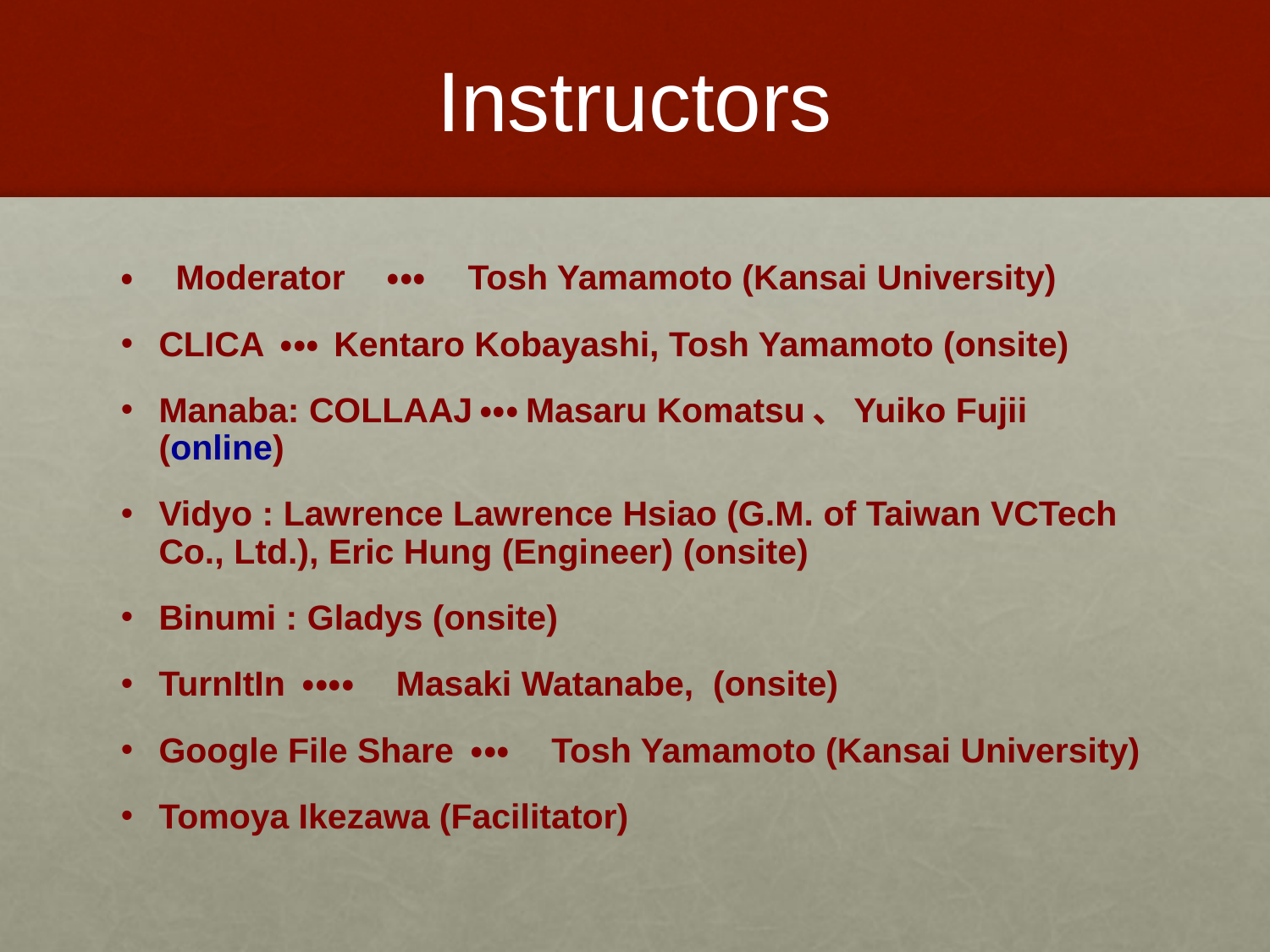

# Instructors
・　Moderator　・・・　Tosh Yamamoto (Kansai University)
CLICA ・・・ Kentaro Kobayashi, Tosh Yamamoto (onsite)
Manaba: COLLAAJ・・・Masaru Komatsu、Yuiko Fujii (online)
Vidyo : Lawrence Lawrence Hsiao (G.M. of Taiwan VCTech Co., Ltd.), Eric Hung (Engineer) (onsite)
Binumi : Gladys (onsite)
TurnItIn ・・・・　Masaki Watanabe,  (onsite)
Google File Share ・・・　Tosh Yamamoto (Kansai University)
Tomoya Ikezawa (Facilitator)